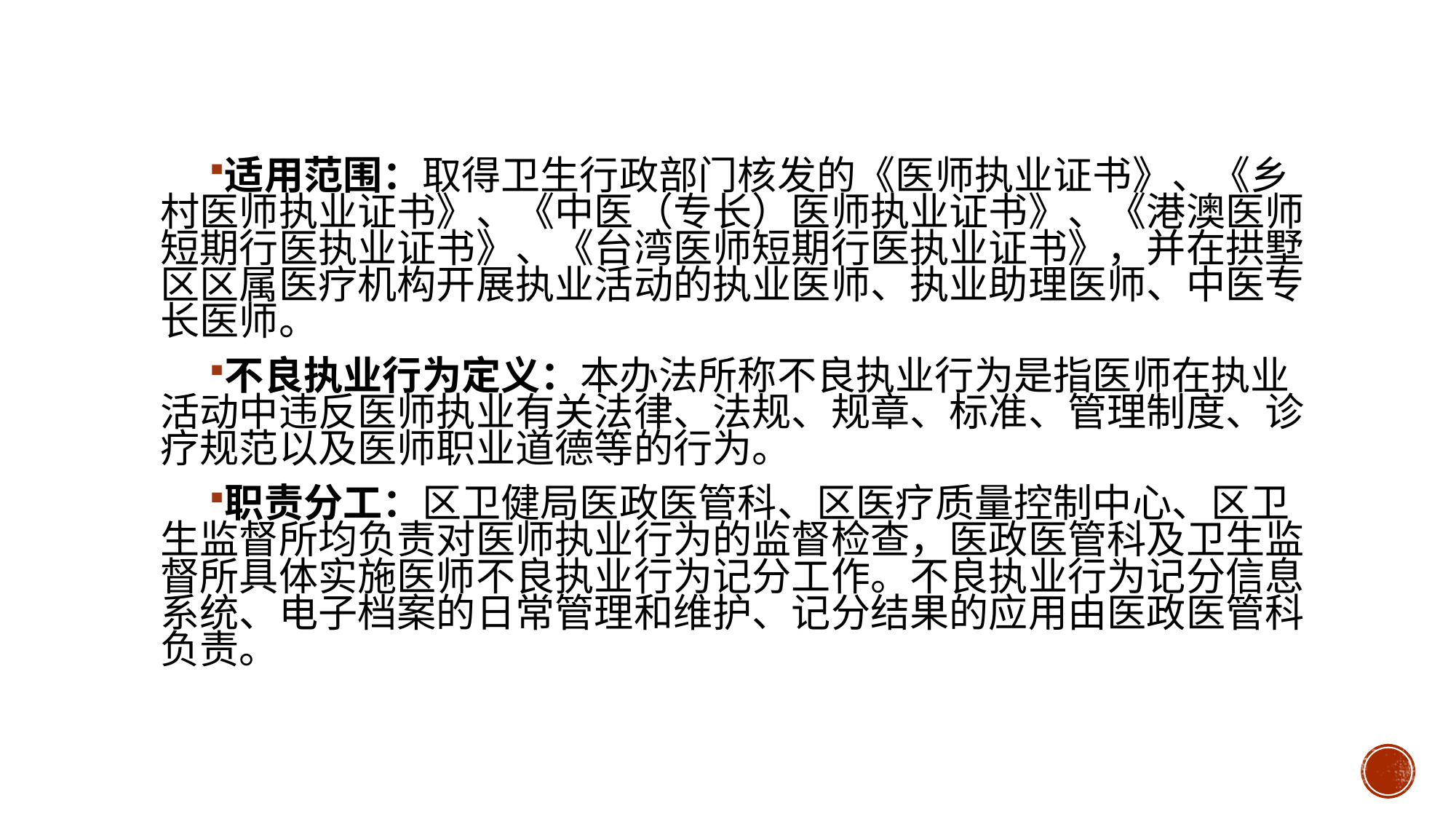

适用范围：取得卫生行政部门核发的《医师执业证书》、《乡村医师执业证书》、《中医（专长）医师执业证书》、《港澳医师短期行医执业证书》、《台湾医师短期行医执业证书》，并在拱墅区区属医疗机构开展执业活动的执业医师、执业助理医师、中医专长医师。
不良执业行为定义：本办法所称不良执业行为是指医师在执业活动中违反医师执业有关法律、法规、规章、标准、管理制度、诊疗规范以及医师职业道德等的行为。
职责分工：区卫健局医政医管科、区医疗质量控制中心、区卫生监督所均负责对医师执业行为的监督检查，医政医管科及卫生监督所具体实施医师不良执业行为记分工作。不良执业行为记分信息系统、电子档案的日常管理和维护、记分结果的应用由医政医管科负责。